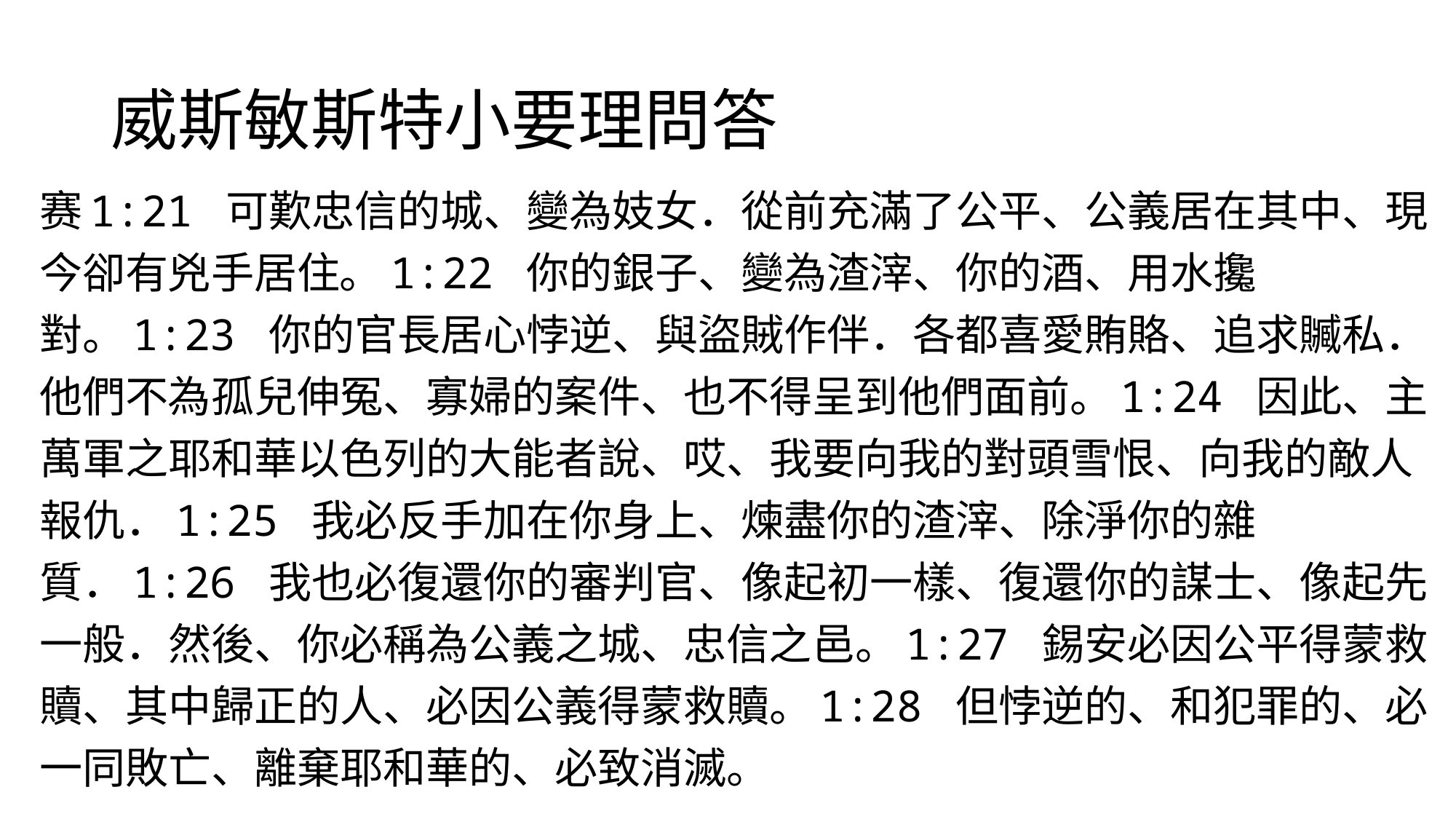

# 威斯敏斯特小要理問答
赛1:21 可歎忠信的城、變為妓女．從前充滿了公平、公義居在其中、現今卻有兇手居住。1:22 你的銀子、變為渣滓、你的酒、用水攙對。1:23 你的官長居心悖逆、與盜賊作伴．各都喜愛賄賂、追求贓私．他們不為孤兒伸冤、寡婦的案件、也不得呈到他們面前。1:24 因此、主萬軍之耶和華以色列的大能者說、哎、我要向我的對頭雪恨、向我的敵人報仇．1:25 我必反手加在你身上、煉盡你的渣滓、除淨你的雜質．1:26 我也必復還你的審判官、像起初一樣、復還你的謀士、像起先一般．然後、你必稱為公義之城、忠信之邑。1:27 錫安必因公平得蒙救贖、其中歸正的人、必因公義得蒙救贖。1:28 但悖逆的、和犯罪的、必一同敗亡、離棄耶和華的、必致消滅。